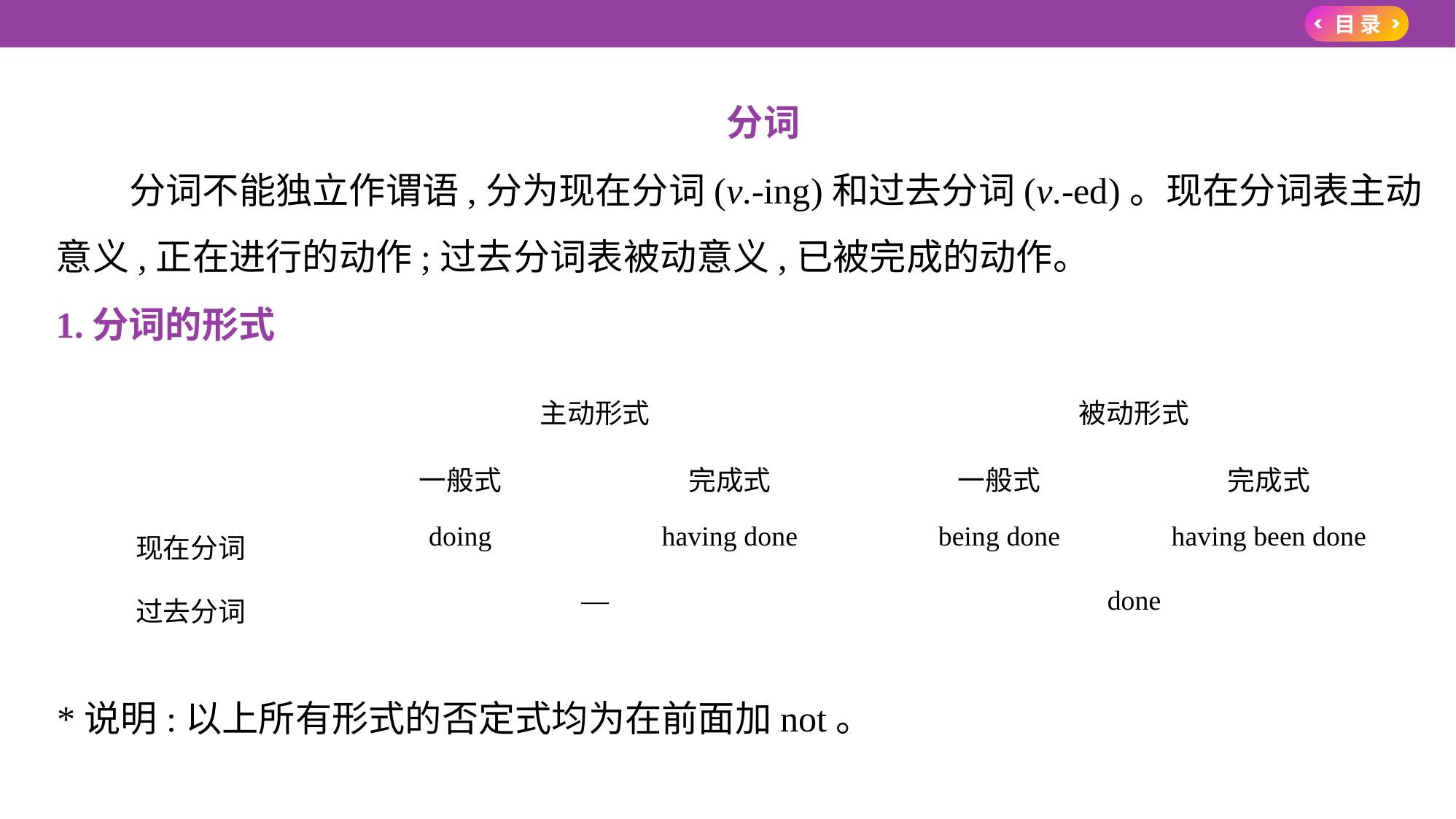

分词
　　分词不能独立作谓语,分为现在分词(v.-ing)和过去分词(v.-ed)。现在分词表主动
意义,正在进行的动作;过去分词表被动意义,已被完成的动作。
1.分词的形式
|  | 主动形式 |  | 被动形式 |  |
| --- | --- | --- | --- | --- |
|  | 一般式 | 完成式 | 一般式 | 完成式 |
| 现在分词 | doing | having done | being done | having been done |
| 过去分词 | — |  | done |  |
*说明:以上所有形式的否定式均为在前面加not。